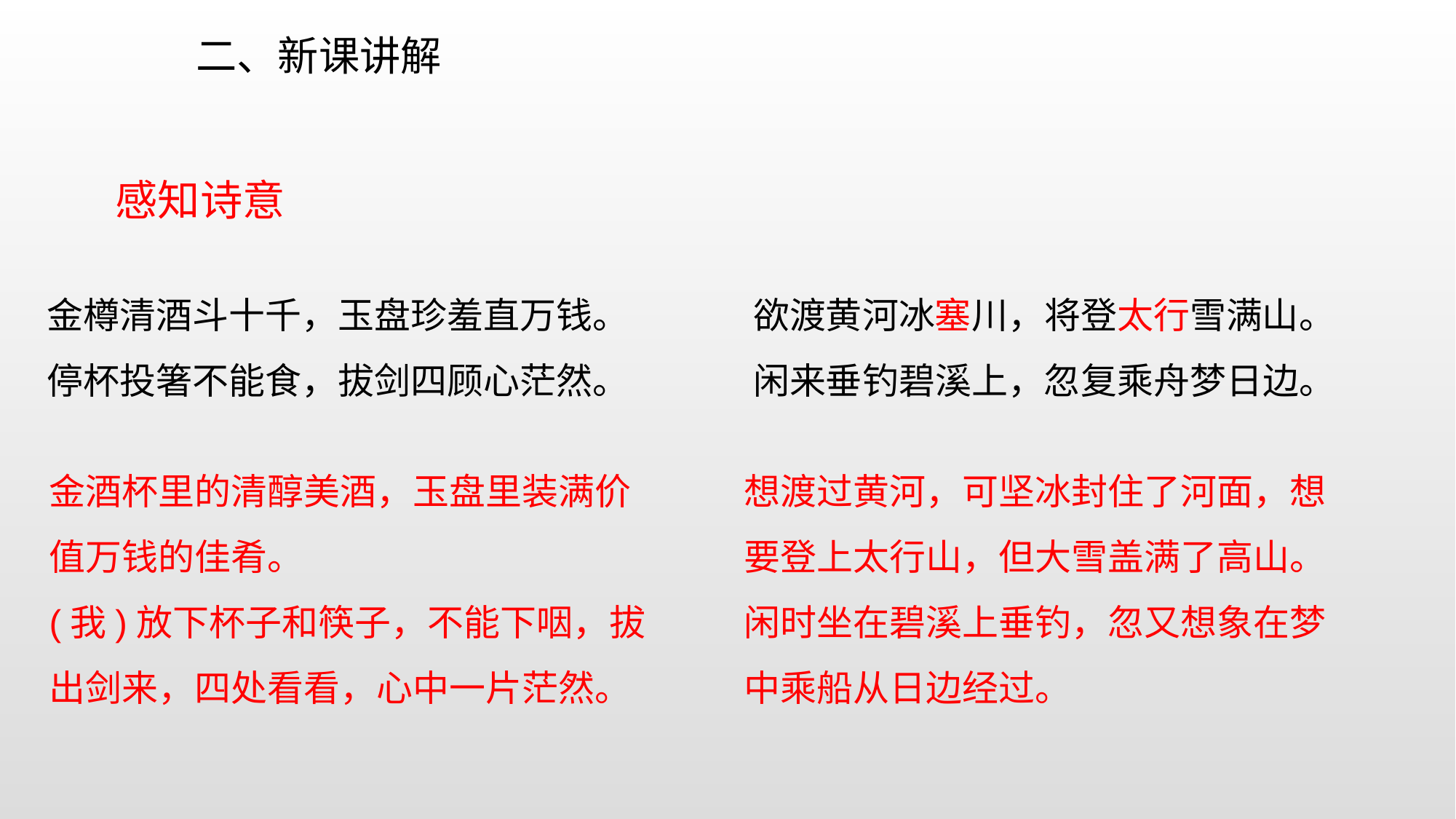

二、新课讲解

感知诗意

金樽清酒斗十千，玉盘珍羞直万钱。
停杯投箸不能食，拔剑四顾心茫然。

欲渡黄河冰塞川，将登太行雪满山。
闲来垂钓碧溪上，忽复乘舟梦日边。

金酒杯里的清醇美酒，玉盘里装满价值万钱的佳肴。
(我)放下杯子和筷子，不能下咽，拔出剑来，四处看看，心中一片茫然。

想渡过黄河，可坚冰封住了河面，想要登上太行山，但大雪盖满了高山。闲时坐在碧溪上垂钓，忽又想象在梦中乘船从日边经过。